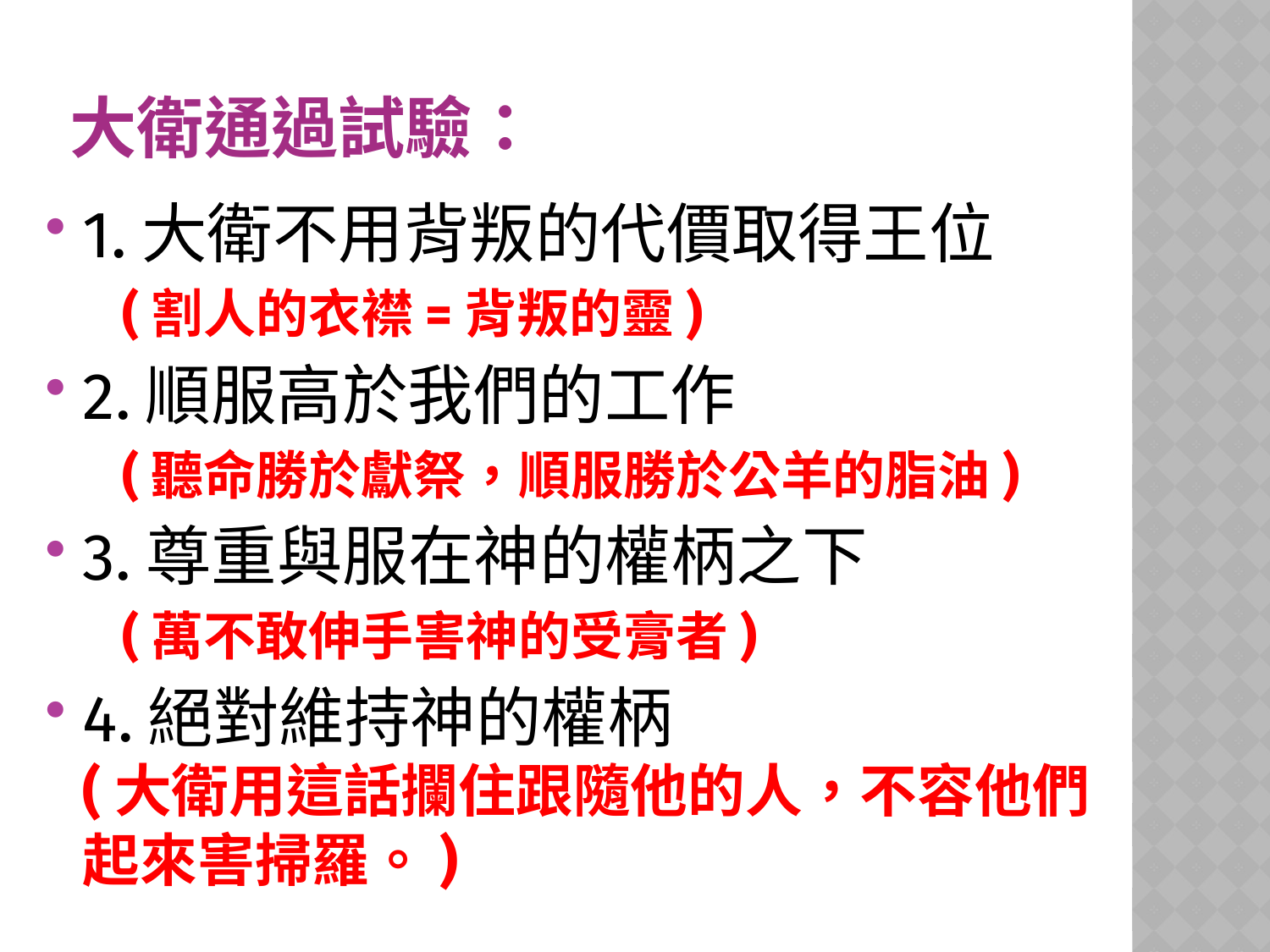

# 大衛通過試驗：
1.大衛不用背叛的代價取得王位
      (割人的衣襟=背叛的靈)
2.順服高於我們的工作
      (聽命勝於獻祭，順服勝於公羊的脂油)
3.尊重與服在神的權柄之下
      (萬不敢伸手害神的受膏者)
4.絕對維持神的權柄
(大衛用這話攔住跟隨他的人，不容他們起來害掃羅。)